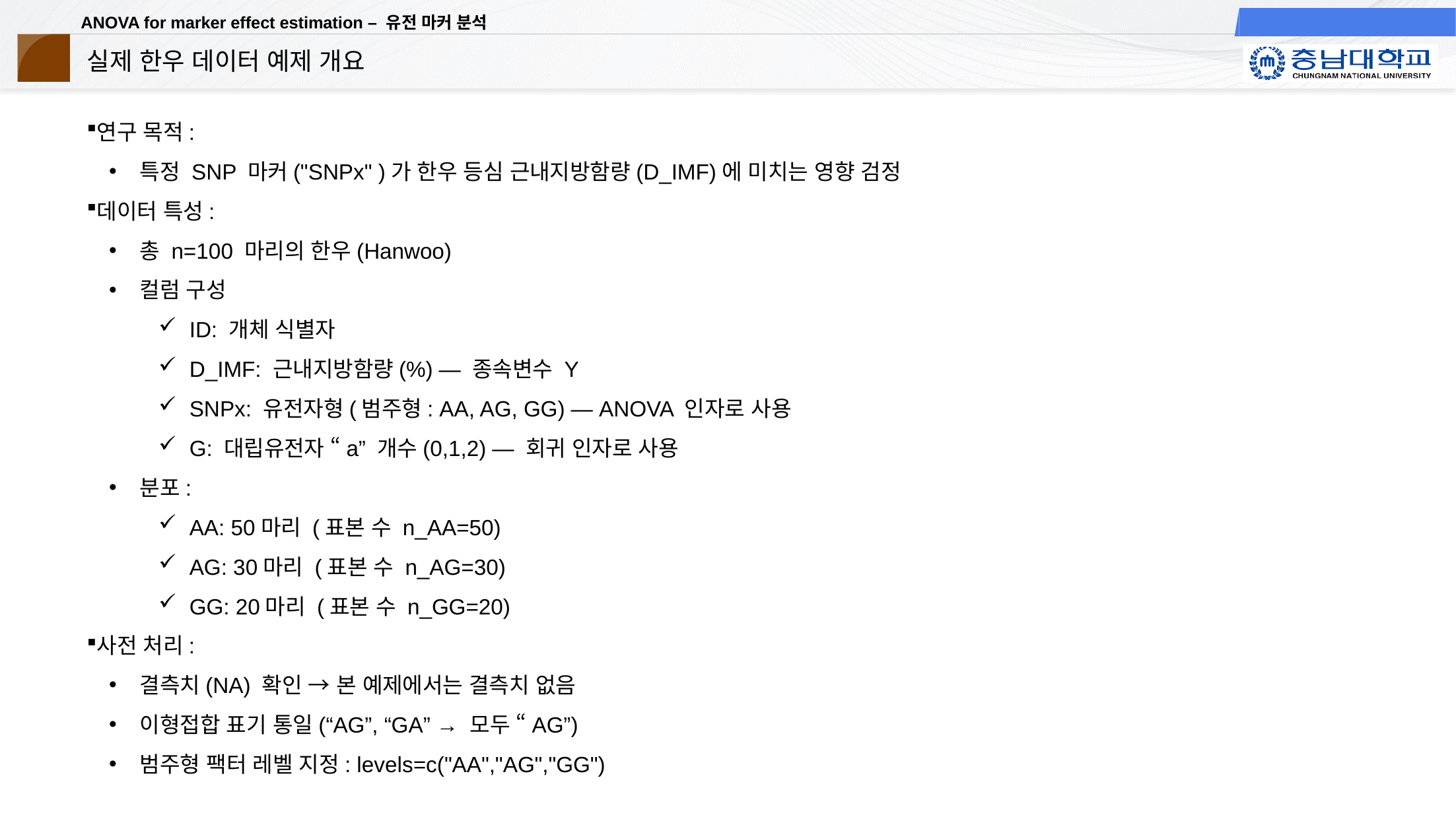

# 실제 한우 데이터 예제 개요
연구 목적:
특정 SNP 마커("SNPx" )가 한우 등심 근내지방함량(D_IMF)에 미치는 영향 검정
데이터 특성:
총 n=100 마리의 한우(Hanwoo)
컬럼 구성
ID: 개체 식별자
D_IMF: 근내지방함량(%) — 종속변수 Y
SNPx: 유전자형(범주형: AA, AG, GG) — ANOVA 인자로 사용
G: 대립유전자 “a” 개수(0,1,2) — 회귀 인자로 사용
분포:
AA: 50마리 (표본 수 n_AA=50)
AG: 30마리 (표본 수 n_AG=30)
GG: 20마리 (표본 수 n_GG=20)
사전 처리:
결측치(NA) 확인 → 본 예제에서는 결측치 없음
이형접합 표기 통일(“AG”, “GA” → 모두 “AG”)
범주형 팩터 레벨 지정: levels=c("AA","AG","GG")